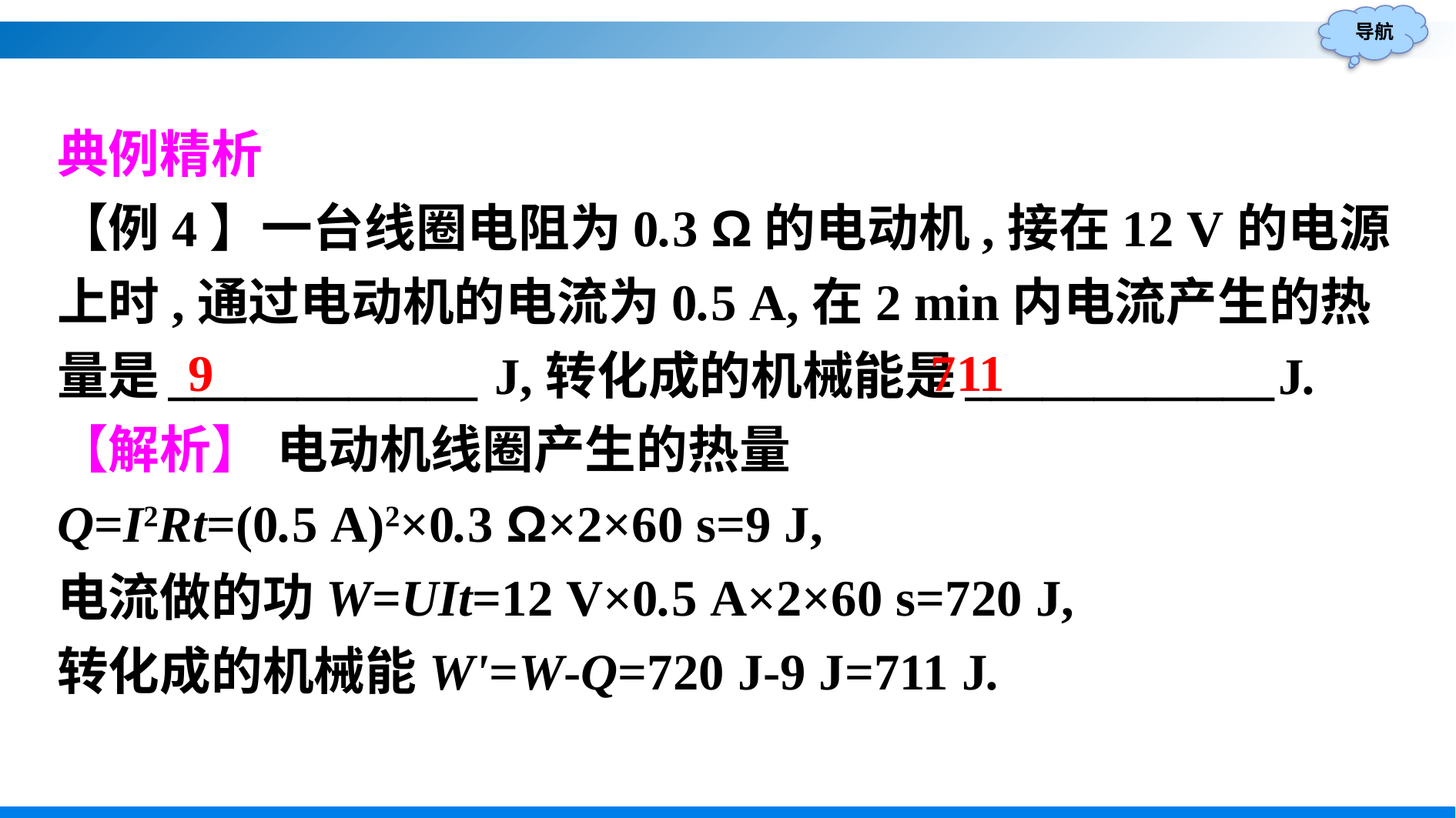

典例精析
【例4】一台线圈电阻为0.3 Ω的电动机,接在12 V的电源上时,通过电动机的电流为0.5 A,在2 min内电流产生的热量是____________ J,转化成的机械能是____________J.
【解析】 电动机线圈产生的热量
Q=I2Rt=(0.5 A)2×0.3 Ω×2×60 s=9 J,
电流做的功W=UIt=12 V×0.5 A×2×60 s=720 J,
转化成的机械能W'=W-Q=720 J-9 J=711 J.
711
9